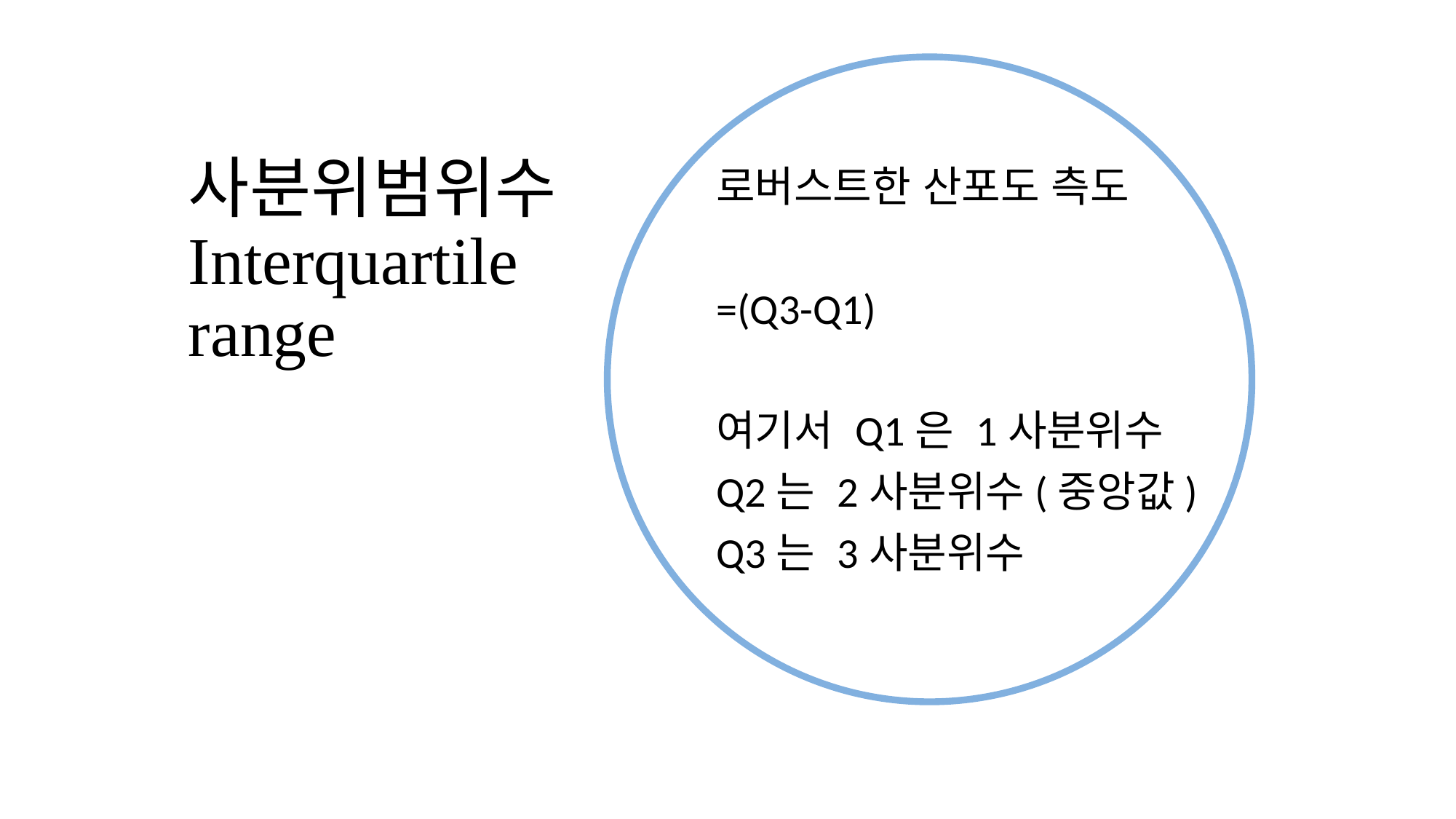

# 사분위범위수 Interquartile range
로버스트한 산포도 측도

=(Q3-Q1)

여기서 Q1은 1사분위수
Q2는 2사분위수(중앙값)
Q3는 3사분위수